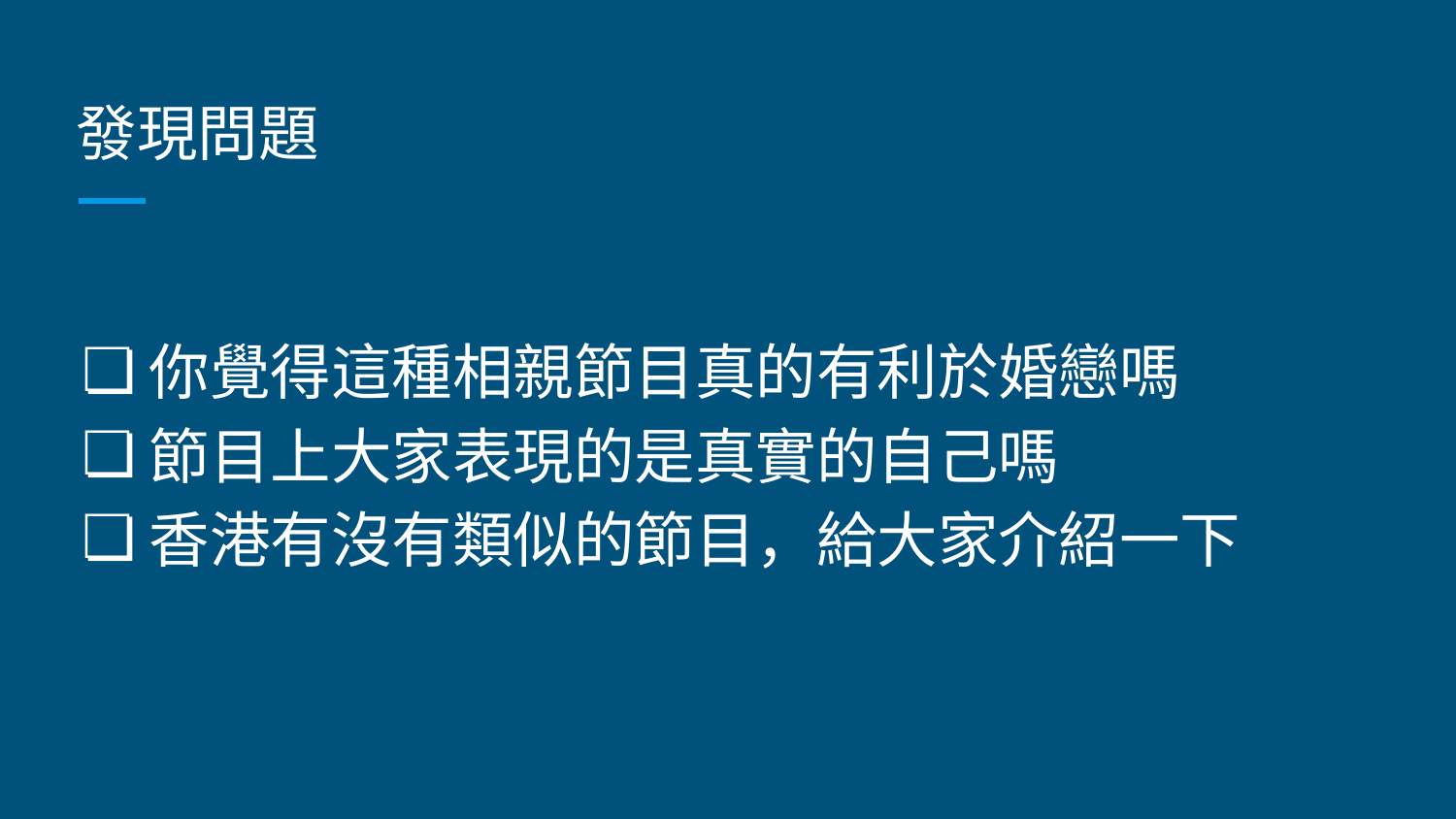

# 發現問題
你覺得這種相親節目真的有利於婚戀嗎
節目上大家表現的是真實的自己嗎
香港有沒有類似的節目，給大家介紹一下